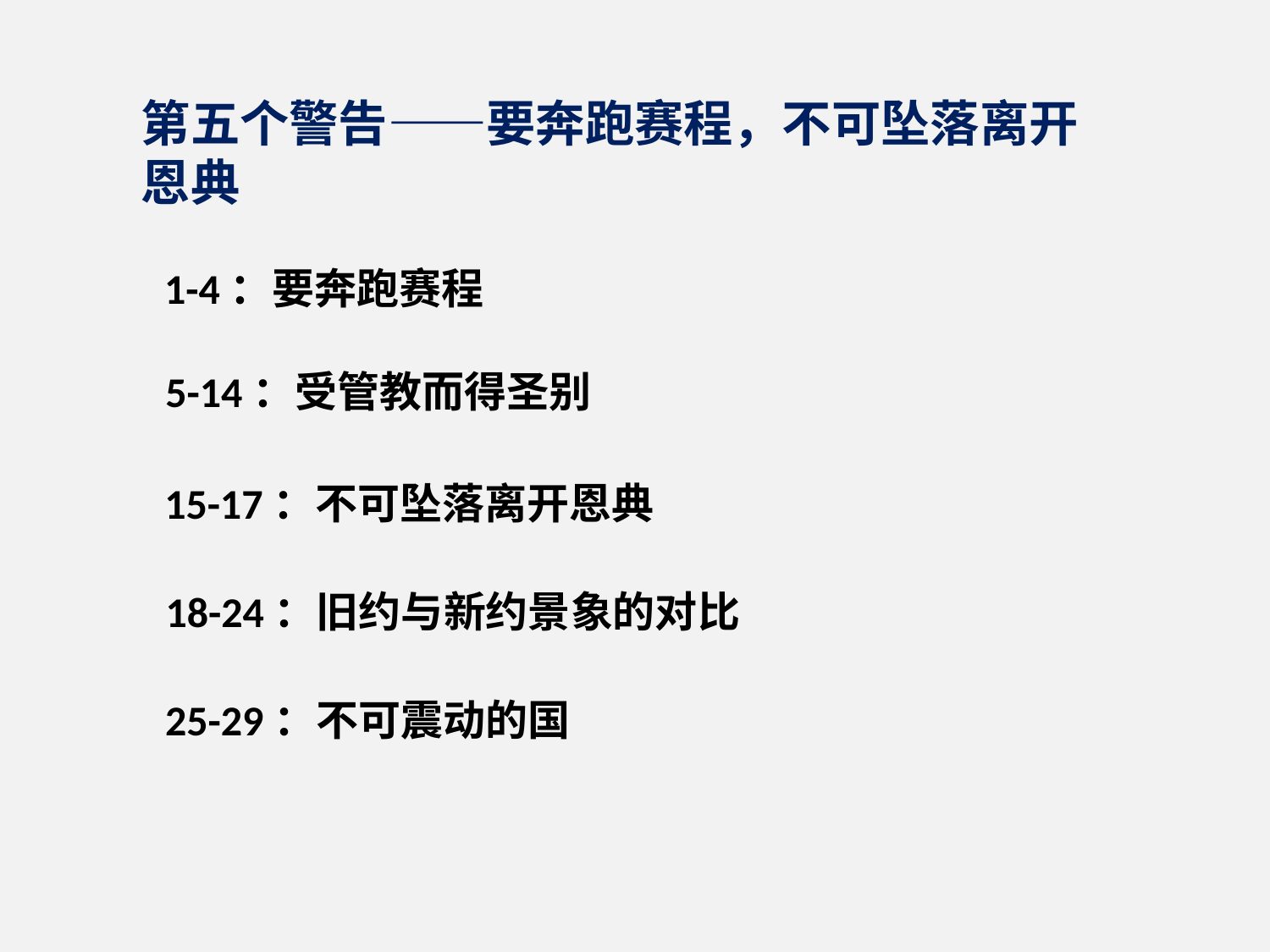

第五个警告——要奔跑赛程，不可坠落离开恩典
1-4：要奔跑赛程
5-14：受管教而得圣别
15-17：不可坠落离开恩典
18-24：旧约与新约景象的对比
25-29：不可震动的国